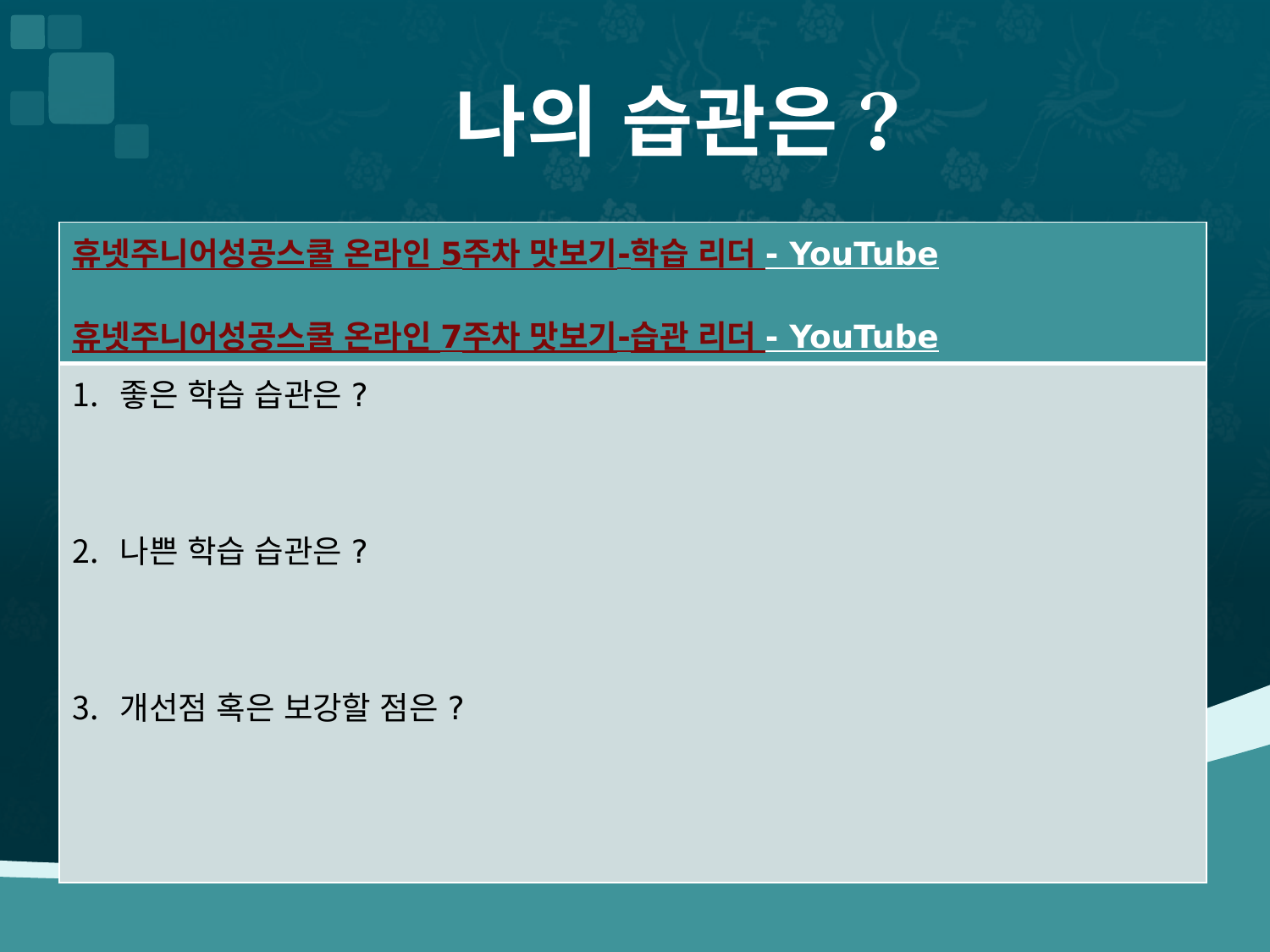

# 나의 습관은?
| 휴넷주니어성공스쿨 온라인 5주차 맛보기-학습 리더 - YouTube 휴넷주니어성공스쿨 온라인 7주차 맛보기-습관 리더 - YouTube |
| --- |
| 좋은 학습 습관은? 나쁜 학습 습관은? 개선점 혹은 보강할 점은? |